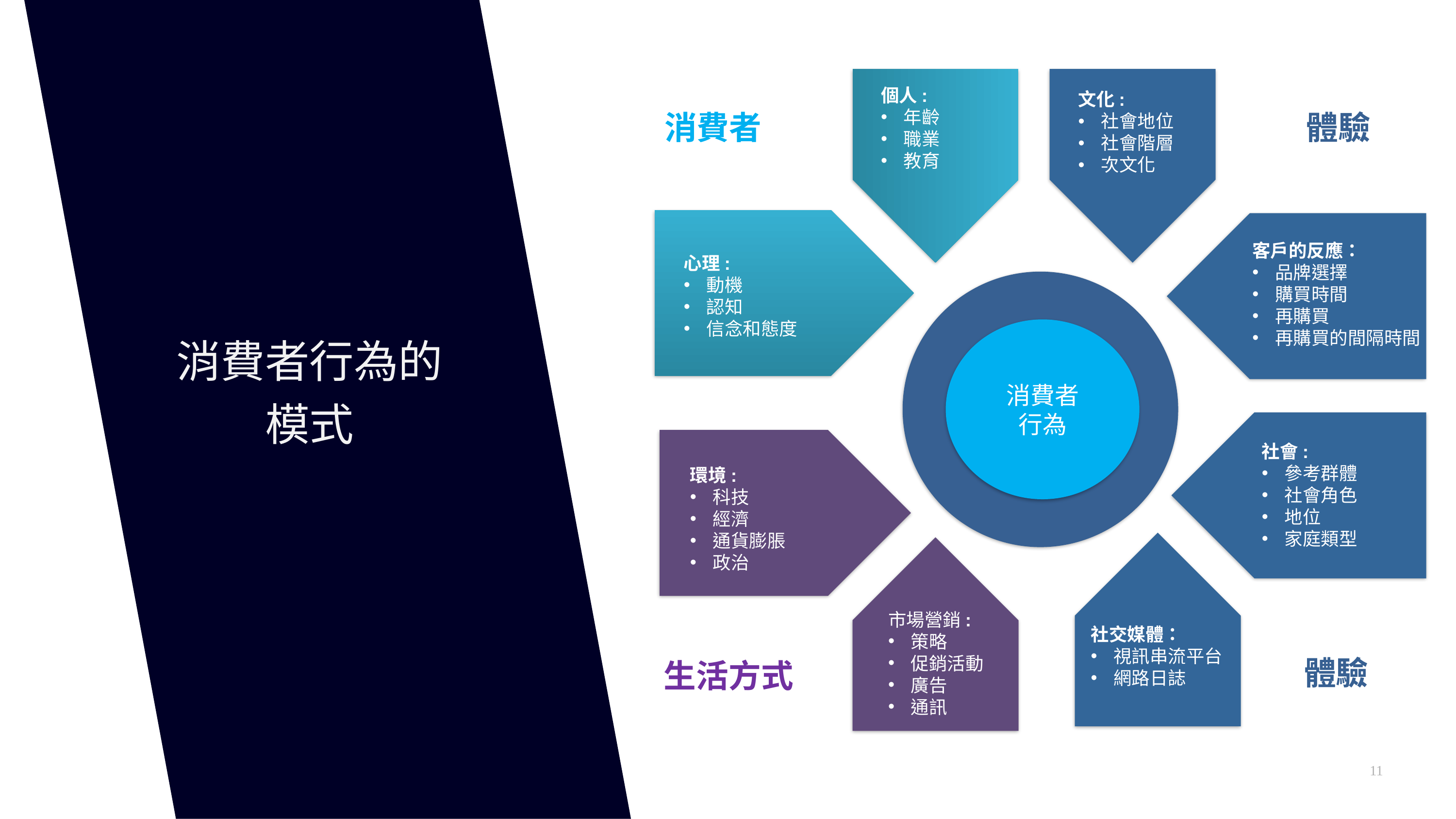

個人:
年齡
職業
教育

文化:
社會地位
社會階層
次文化
消費者
體驗
CONSUMER

客戶的反應：
品牌選擇
購買時間
再購買
再購買的間隔時間
心理:
動機
認知
信念和態度

消費者
行為
消費者行為的
模式

社會:
參考群體
社會角色
地位
家庭類型
環境:
科技
經濟
通貨膨脹
政治

市場營銷:
策略
促銷活動
廣告
通訊
社交媒體：
視訊串流平台
網路日誌
體驗
生活方式
11